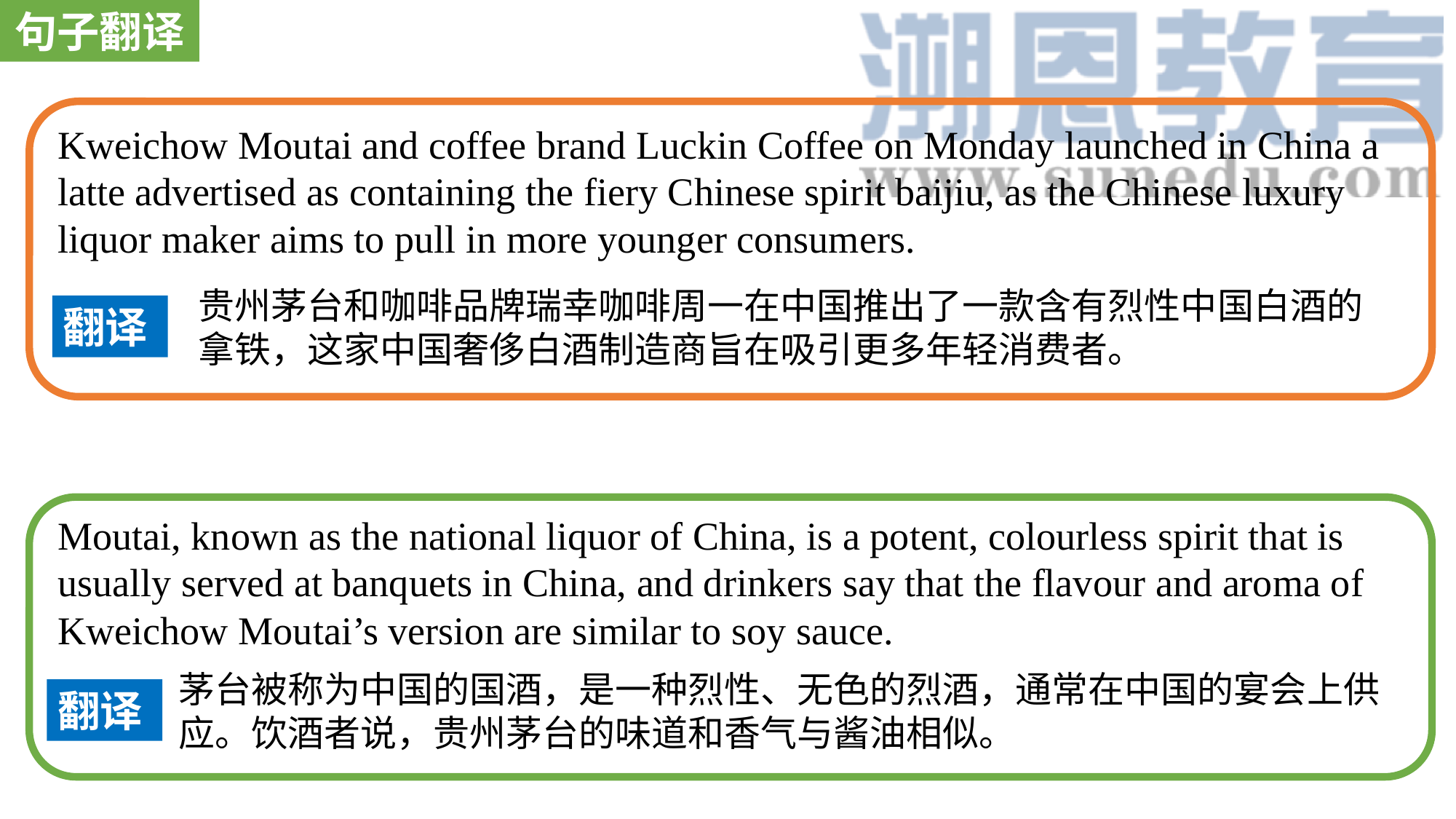

句子翻译

Kweichow Moutai and coffee brand Luckin Coffee on Monday launched in China a latte advertised as containing the fiery Chinese spirit baijiu, as the Chinese luxury liquor maker aims to pull in more younger consumers.
贵州茅台和咖啡品牌瑞幸咖啡周一在中国推出了一款含有烈性中国白酒的拿铁，这家中国奢侈白酒制造商旨在吸引更多年轻消费者。
翻译

Moutai, known as the national liquor of China, is a potent, colourless spirit that is usually served at banquets in China, and drinkers say that the flavour and aroma of Kweichow Moutai’s version are similar to soy sauce.
茅台被称为中国的国酒，是一种烈性、无色的烈酒，通常在中国的宴会上供应。饮酒者说，贵州茅台的味道和香气与酱油相似。
翻译